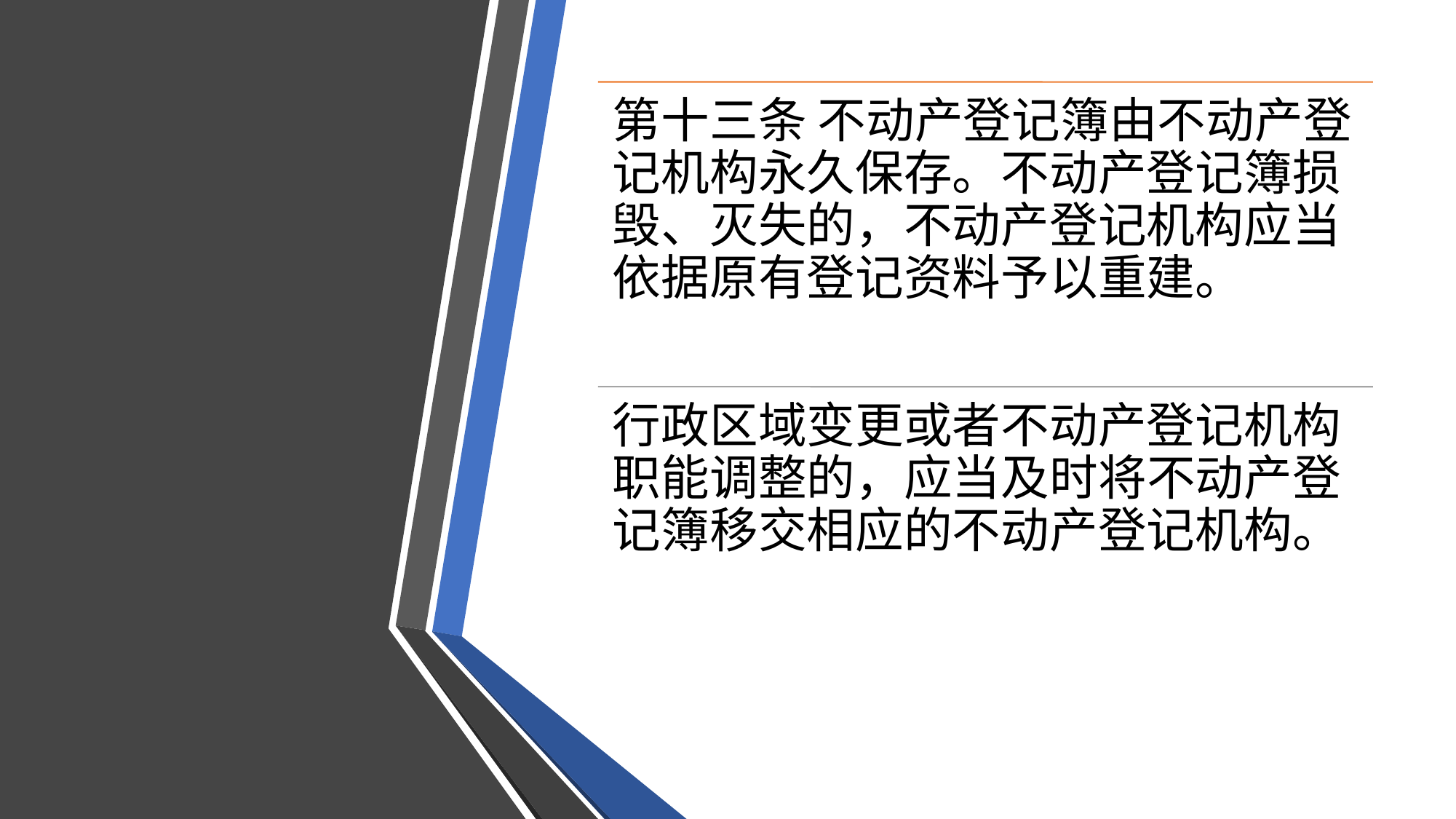

第十三条 不动产登记簿由不动产登记机构永久保存。不动产登记簿损毁、灭失的，不动产登记机构应当依据原有登记资料予以重建。
行政区域变更或者不动产登记机构职能调整的，应当及时将不动产登记簿移交相应的不动产登记机构。